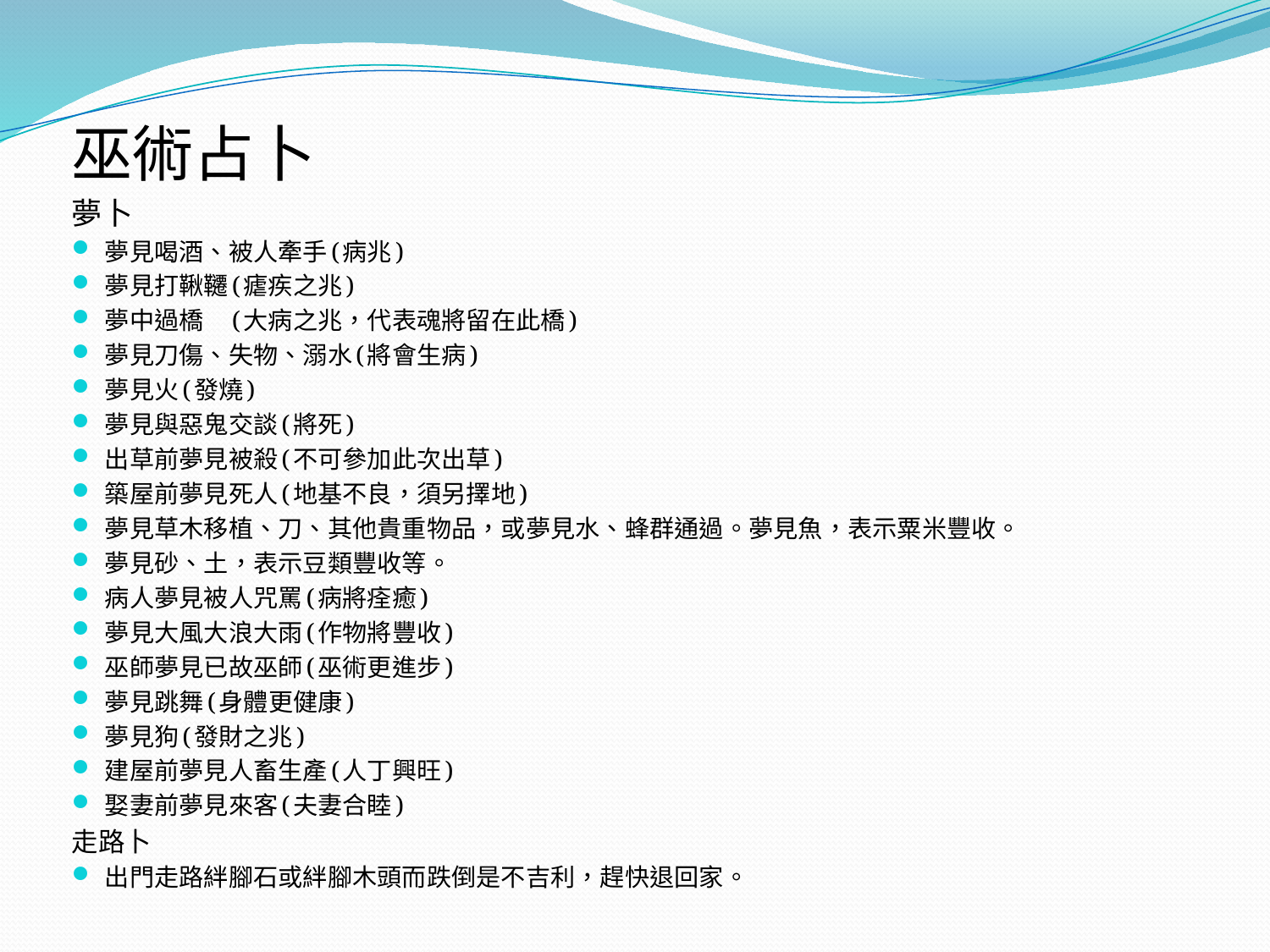

巫術占卜
夢卜
夢見喝酒、被人牽手(病兆)
夢見打鞦韆(瘧疾之兆)
夢中過橋　(大病之兆，代表魂將留在此橋)
夢見刀傷、失物、溺水(將會生病)
夢見火(發燒)
夢見與惡鬼交談(將死)
出草前夢見被殺(不可參加此次出草)
築屋前夢見死人(地基不良，須另擇地)
夢見草木移植、刀、其他貴重物品，或夢見水、蜂群通過。夢見魚，表示粟米豐收。
夢見砂、土，表示豆類豐收等。
病人夢見被人咒罵(病將痊癒)
夢見大風大浪大雨(作物將豐收)
巫師夢見已故巫師(巫術更進步)
夢見跳舞(身體更健康)
夢見狗(發財之兆)
建屋前夢見人畜生產(人丁興旺)
娶妻前夢見來客(夫妻合睦)
走路卜
出門走路絆腳石或絆腳木頭而跌倒是不吉利，趕快退回家。